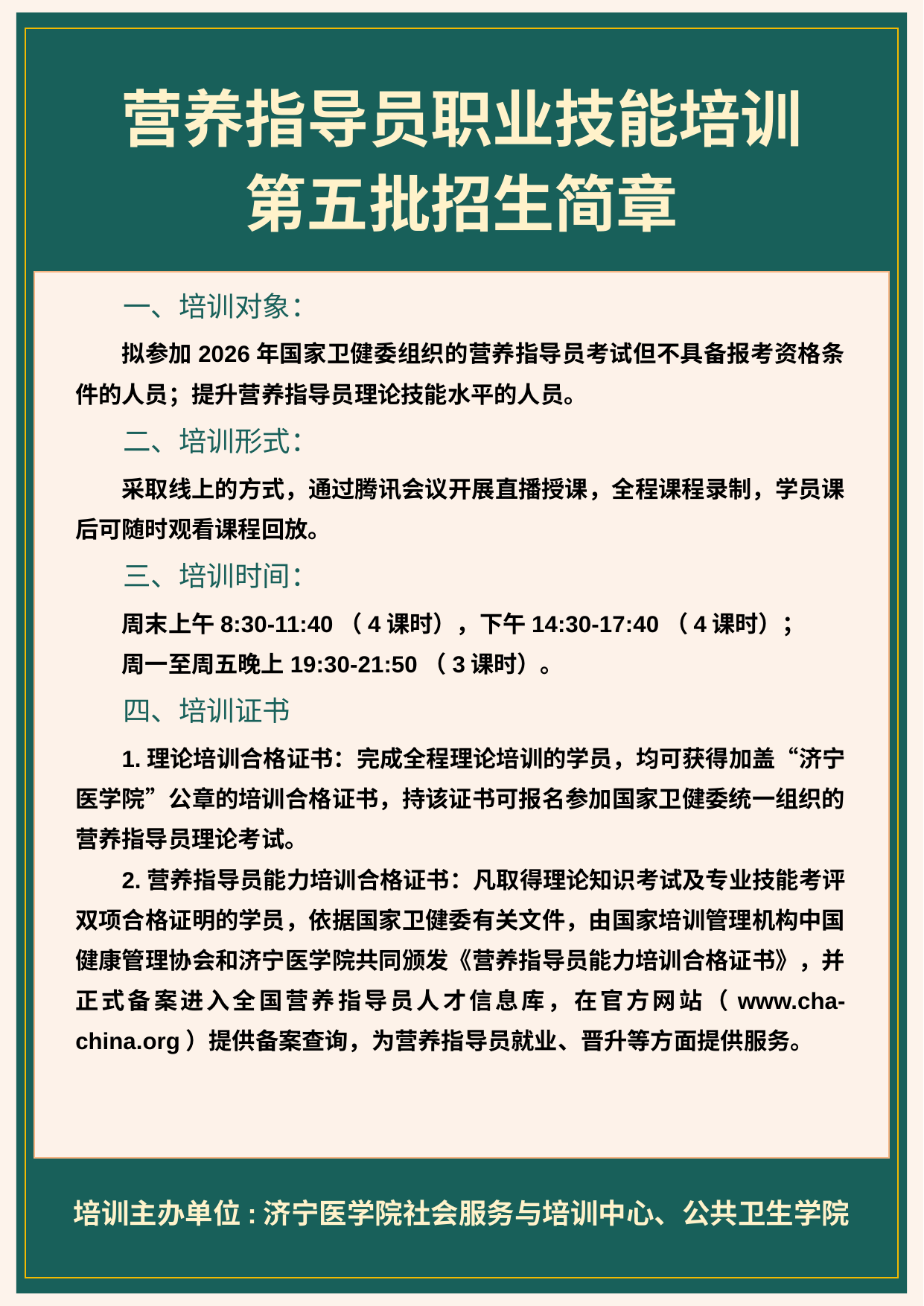

营养指导员职业技能培训
第五批招生简章

一、培训对象：
拟参加2026年国家卫健委组织的营养指导员考试但不具备报考资格条件的人员；提升营养指导员理论技能水平的人员。
二、培训形式：
采取线上的方式，通过腾讯会议开展直播授课，全程课程录制，学员课后可随时观看课程回放。
三、培训时间：
周末上午8:30-11:40（4课时），下午14:30-17:40（4课时）；
周一至周五晚上19:30-21:50（3课时）。
四、培训证书
1.理论培训合格证书：完成全程理论培训的学员，均可获得加盖“济宁医学院”公章的培训合格证书，持该证书可报名参加国家卫健委统一组织的营养指导员理论考试。
2.营养指导员能力培训合格证书：凡取得理论知识考试及专业技能考评双项合格证明的学员，依据国家卫健委有关文件，由国家培训管理机构中国健康管理协会和济宁医学院共同颁发《营养指导员能力培训合格证书》，并正式备案进入全国营养指导员人才信息库，在官方网站（www.cha-china.org）提供备案查询，为营养指导员就业、晋升等方面提供服务。
培训主办单位:济宁医学院社会服务与培训中心、公共卫生学院